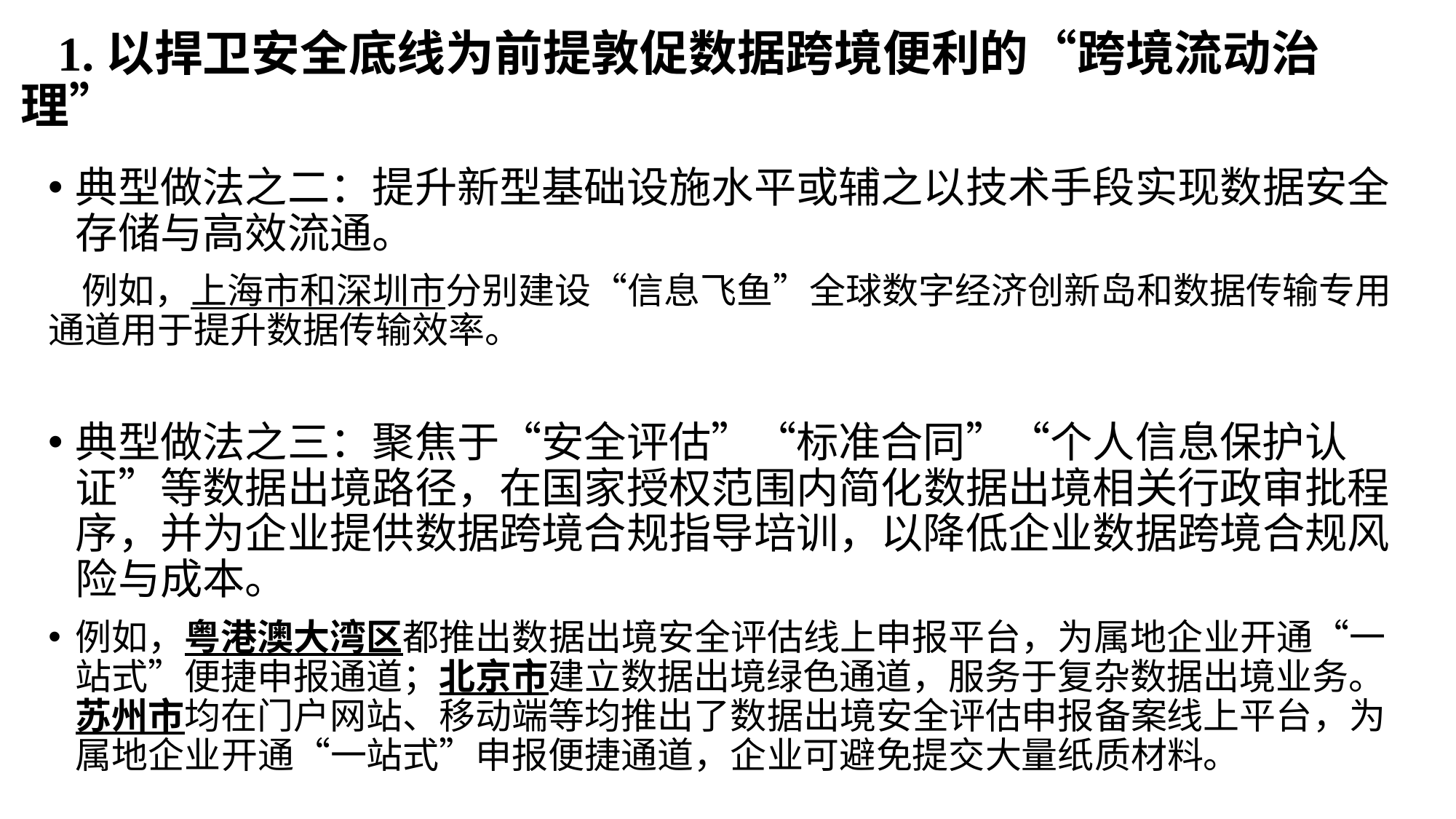

# 1.以捍卫安全底线为前提敦促数据跨境便利的“跨境流动治理”
典型做法之二：提升新型基础设施水平或辅之以技术手段实现数据安全存储与高效流通。
   例如，上海市和深圳市分别建设“信息飞鱼”全球数字经济创新岛和数据传输专用通道用于提升数据传输效率。

典型做法之三：聚焦于“安全评估”“标准合同”“个人信息保护认证”等数据出境路径，在国家授权范围内简化数据出境相关行政审批程序，并为企业提供数据跨境合规指导培训，以降低企业数据跨境合规风险与成本。
例如，粤港澳大湾区都推出数据出境安全评估线上申报平台，为属地企业开通“一站式”便捷申报通道；北京市建立数据出境绿色通道，服务于复杂数据出境业务。苏州市均在门户网站、移动端等均推出了数据出境安全评估申报备案线上平台，为属地企业开通“一站式”申报便捷通道，企业可避免提交大量纸质材料。